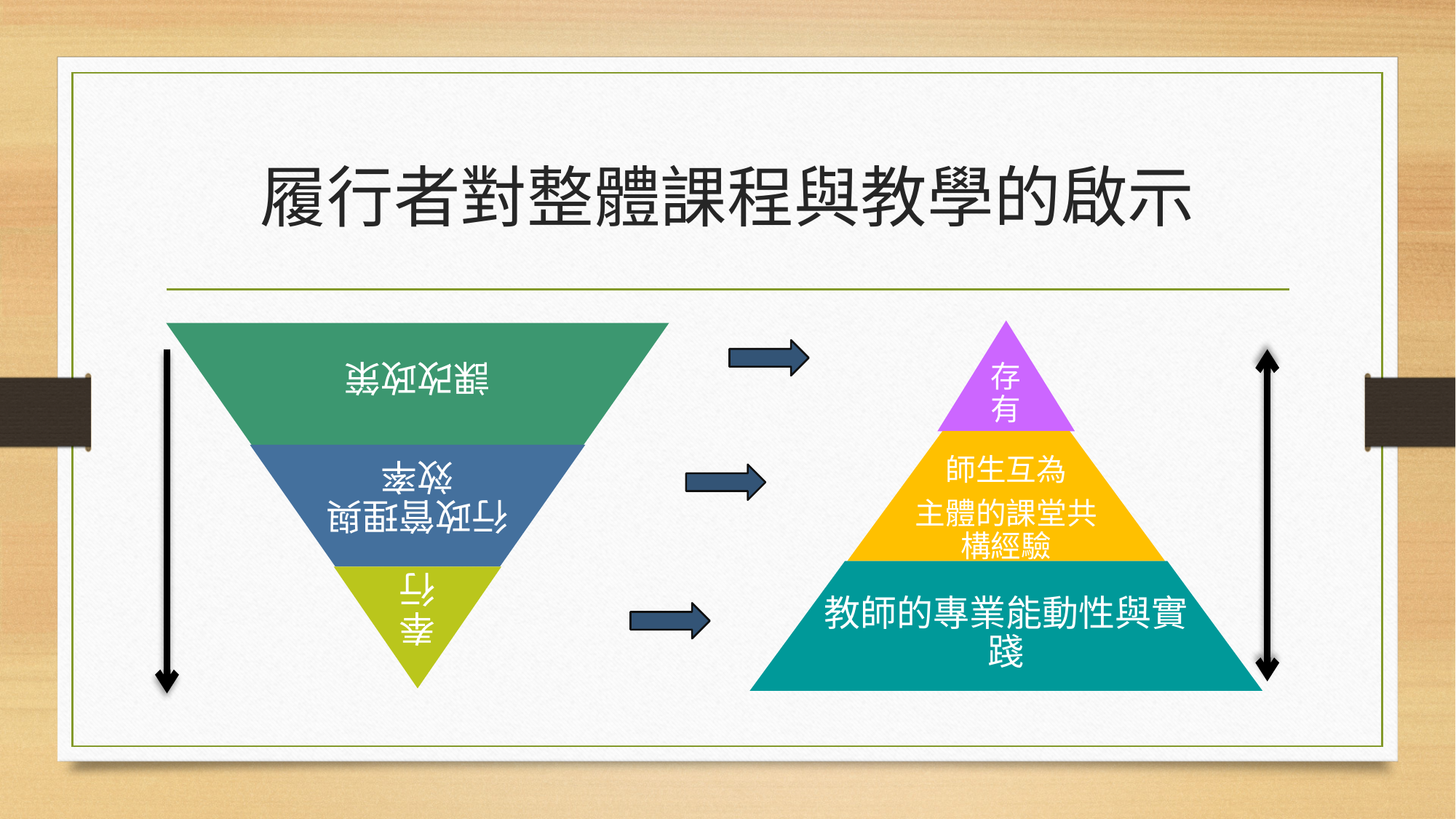

# 履行者對整體課程與教學的啟示
存有
師生互為
主體的課堂共構經驗
教師的專業能動性與實踐
課改政策
行政管理與效率
奉行